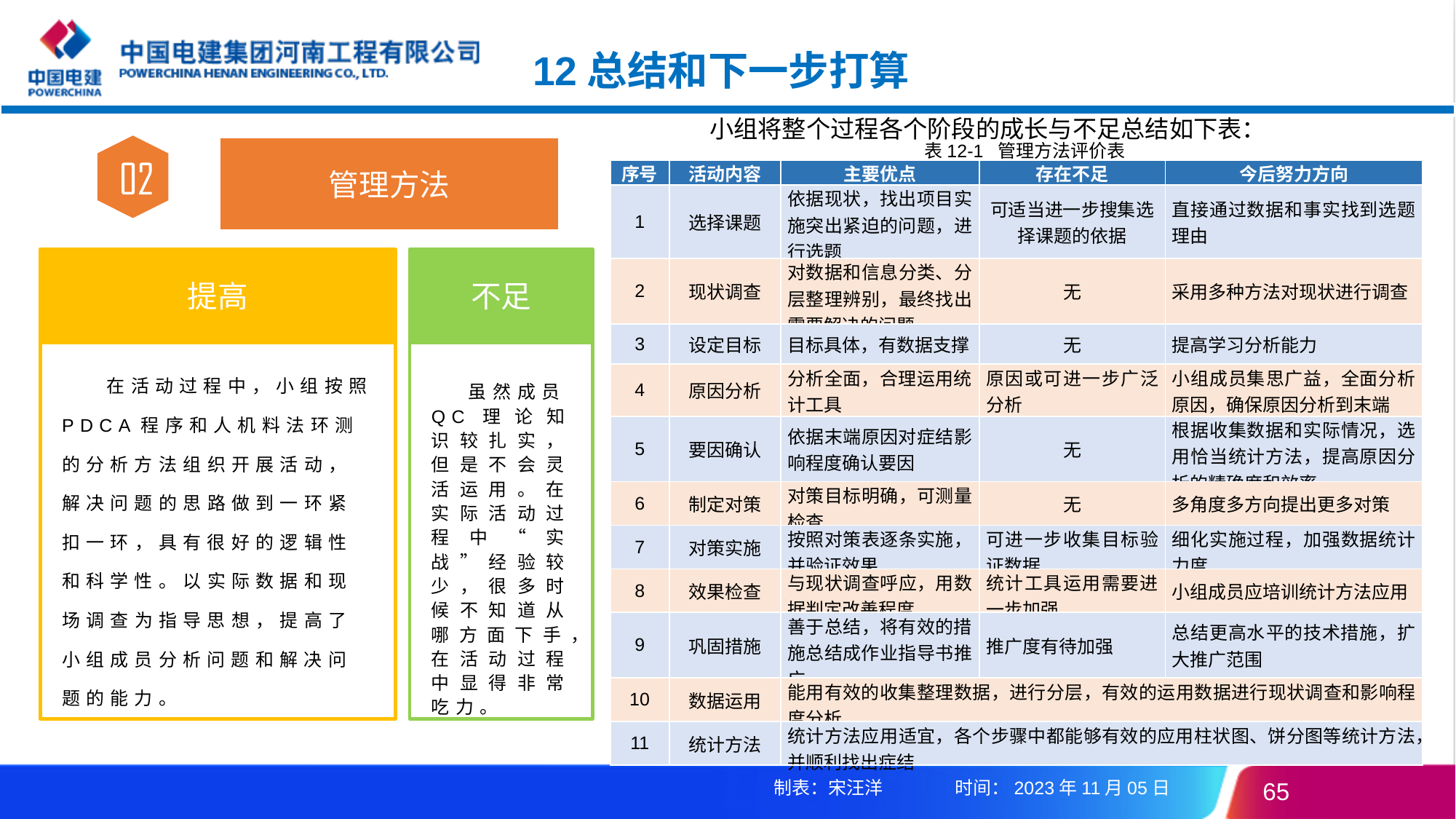

12总结和下一步打算

小组将整个过程各个阶段的成长与不足总结如下表：
表12-1  管理方法评价表
管理方法

| 序号 | 活动内容 | 主要优点 | 存在不足 | 今后努力方向 |
| --- | --- | --- | --- | --- |
| 1 | 选择课题 | 依据现状，找出项目实施突出紧迫的问题，进行选题 | 可适当进一步搜集选择课题的依据 | 直接通过数据和事实找到选题理由 |
| 2 | 现状调查 | 对数据和信息分类、分层整理辨别，最终找出需要解决的问题 | 无 | 采用多种方法对现状进行调查 |
| 3 | 设定目标 | 目标具体，有数据支撑 | 无 | 提高学习分析能力 |
| 4 | 原因分析 | 分析全面，合理运用统计工具 | 原因或可进一步广泛分析 | 小组成员集思广益，全面分析原因，确保原因分析到末端 |
| 5 | 要因确认 | 依据末端原因对症结影响程度确认要因 | 无 | 根据收集数据和实际情况，选用恰当统计方法，提高原因分析的精确度和效率 |
| 6 | 制定对策 | 对策目标明确，可测量检查 | 无 | 多角度多方向提出更多对策 |
| 7 | 对策实施 | 按照对策表逐条实施，并验证效果 | 可进一步收集目标验证数据 | 细化实施过程，加强数据统计力度 |
| 8 | 效果检查 | 与现状调查呼应，用数据判定改善程度 | 统计工具运用需要进一步加强 | 小组成员应培训统计方法应用 |
| 9 | 巩固措施 | 善于总结，将有效的措施总结成作业指导书推广 | 推广度有待加强 | 总结更高水平的技术措施，扩大推广范围 |
| 10 | 数据运用 | 能用有效的收集整理数据，进行分层，有效的运用数据进行现状调查和影响程度分析 |  |  |
| 11 | 统计方法 | 统计方法应用适宜，各个步骤中都能够有效的应用柱状图、饼分图等统计方法，并顺利找出症结 |  |  |

提高
    在活动过程中，小组按照PDCA程序和人机料法环测的分析方法组织开展活动，解决问题的思路做到一环紧扣一环，具有很好的逻辑性和科学性。以实际数据和现场调查为指导思想，提高了小组成员分析问题和解决问题的能力。
不足

   虽然成员QC理论知识较扎实，但是不会灵活运用。在实际活动过程中“实战”经验较少，很多时候不知道从哪方面下手，在活动过程中显得非常吃力。
制表：宋汪洋                  时间：2023年11月05日